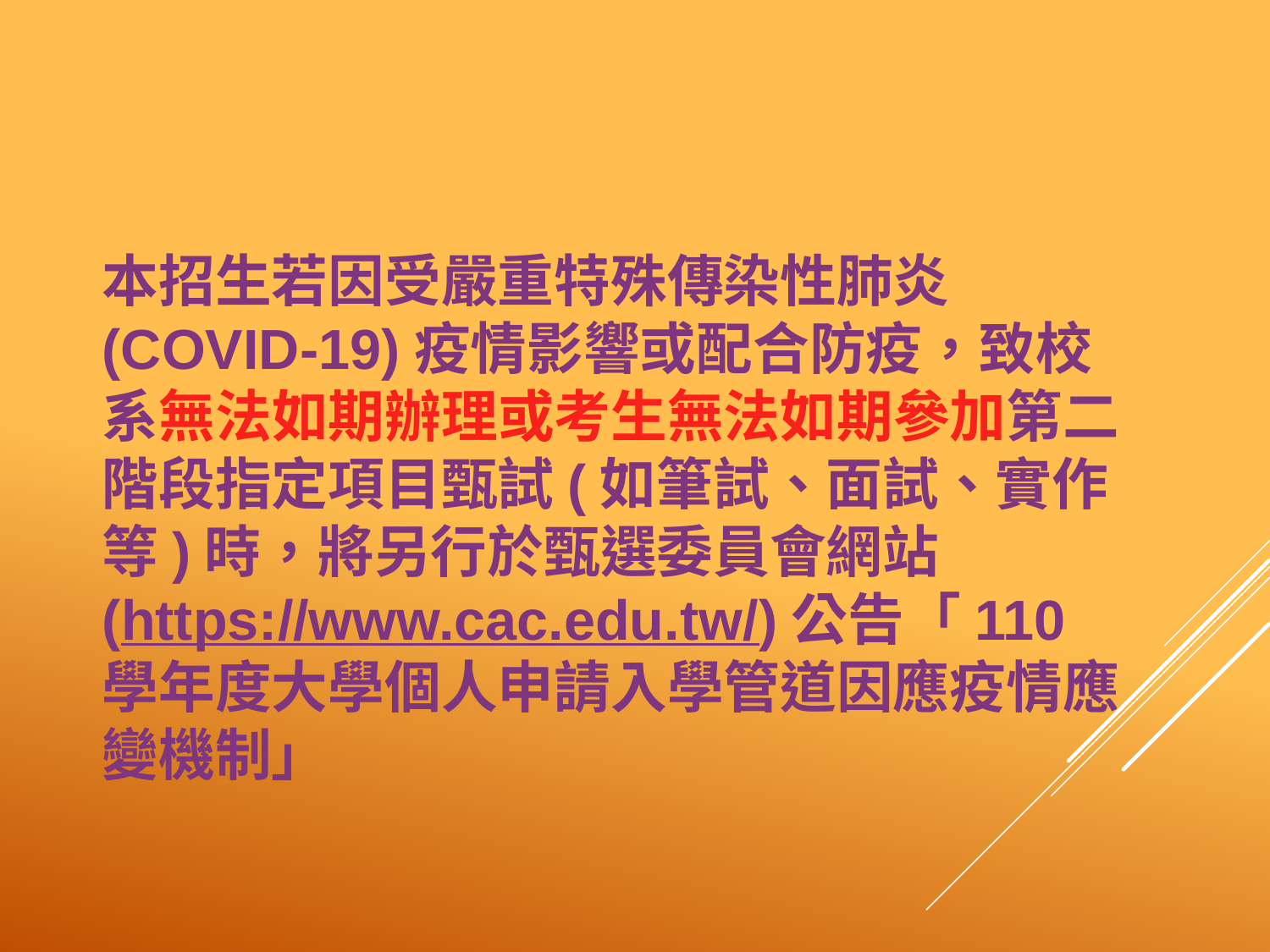

本招生若因受嚴重特殊傳染性肺炎(COVID-19)疫情影響或配合防疫，致校系無法如期辦理或考生無法如期參加第二階段指定項目甄試(如筆試、面試、實作等)時，將另行於甄選委員會網站(https://www.cac.edu.tw/)公告「110學年度大學個人申請入學管道因應疫情應變機制」